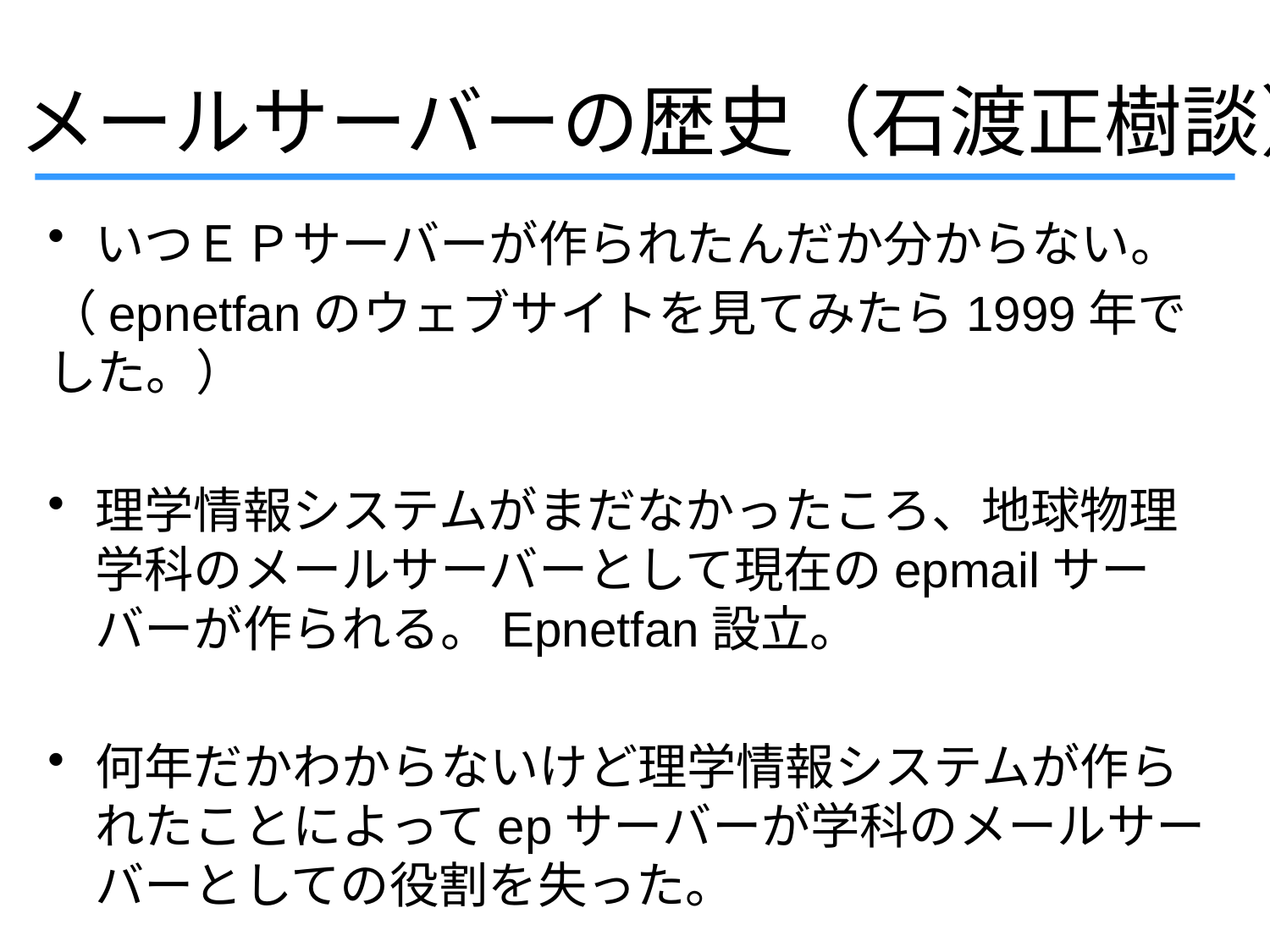

メールサーバーの歴史（石渡正樹談）

いつＥＰサーバーが作られたんだか分からない。
（epnetfanのウェブサイトを見てみたら1999年でした。）

理学情報システムがまだなかったころ、地球物理学科のメールサーバーとして現在のepmailサーバーが作られる。Epnetfan設立。

何年だかわからないけど理学情報システムが作られたことによってepサーバーが学科のメールサーバーとしての役割を失った。